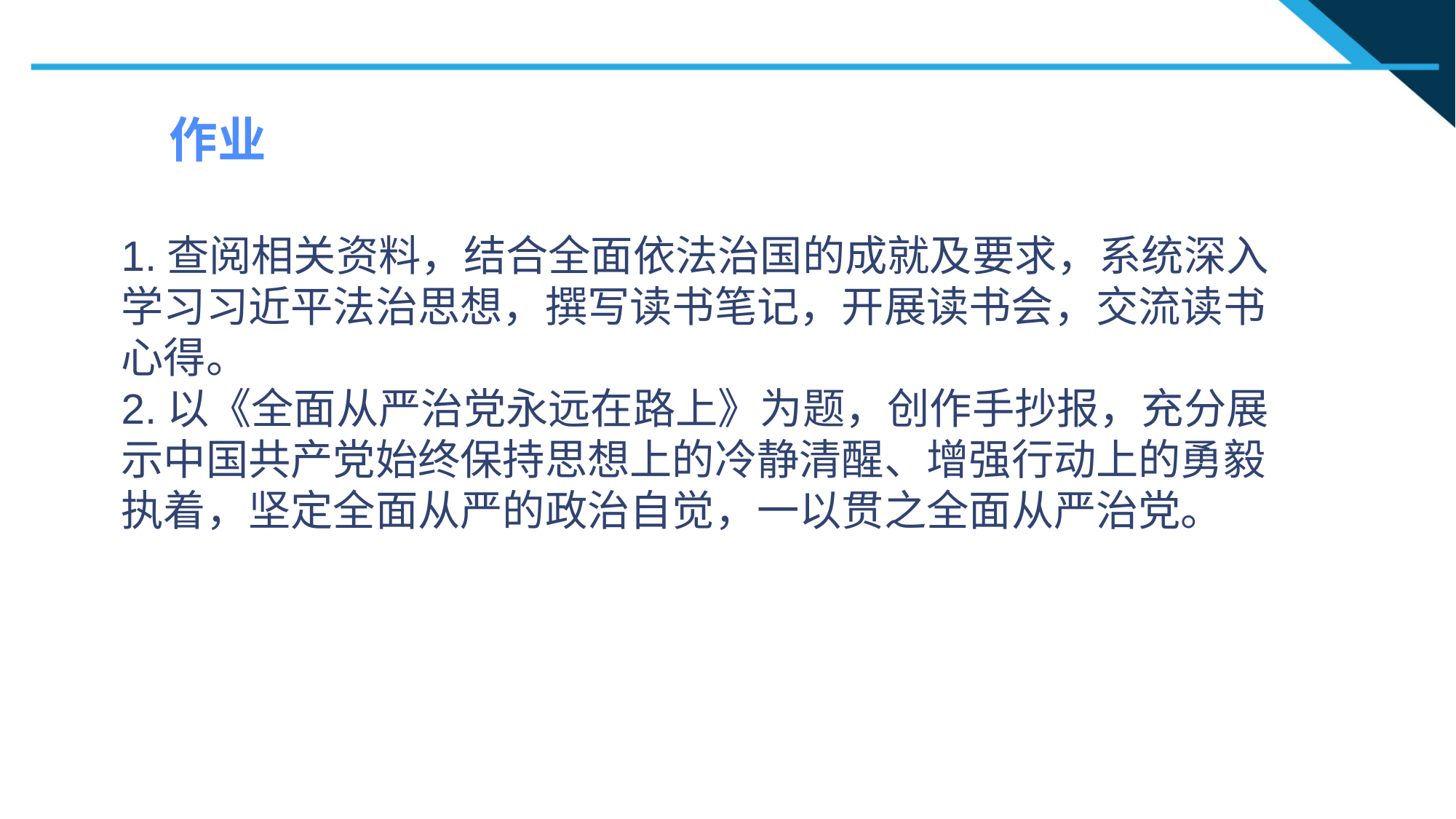

作业
1.查阅相关资料，结合全面依法治国的成就及要求，系统深入学习习近平法治思想，撰写读书笔记，开展读书会，交流读书心得。
2.以《全面从严治党永远在路上》为题，创作手抄报，充分展示中国共产党始终保持思想上的冷静清醒、增强行动上的勇毅执着，坚定全面从严的政治自觉，一以贯之全面从严治党。